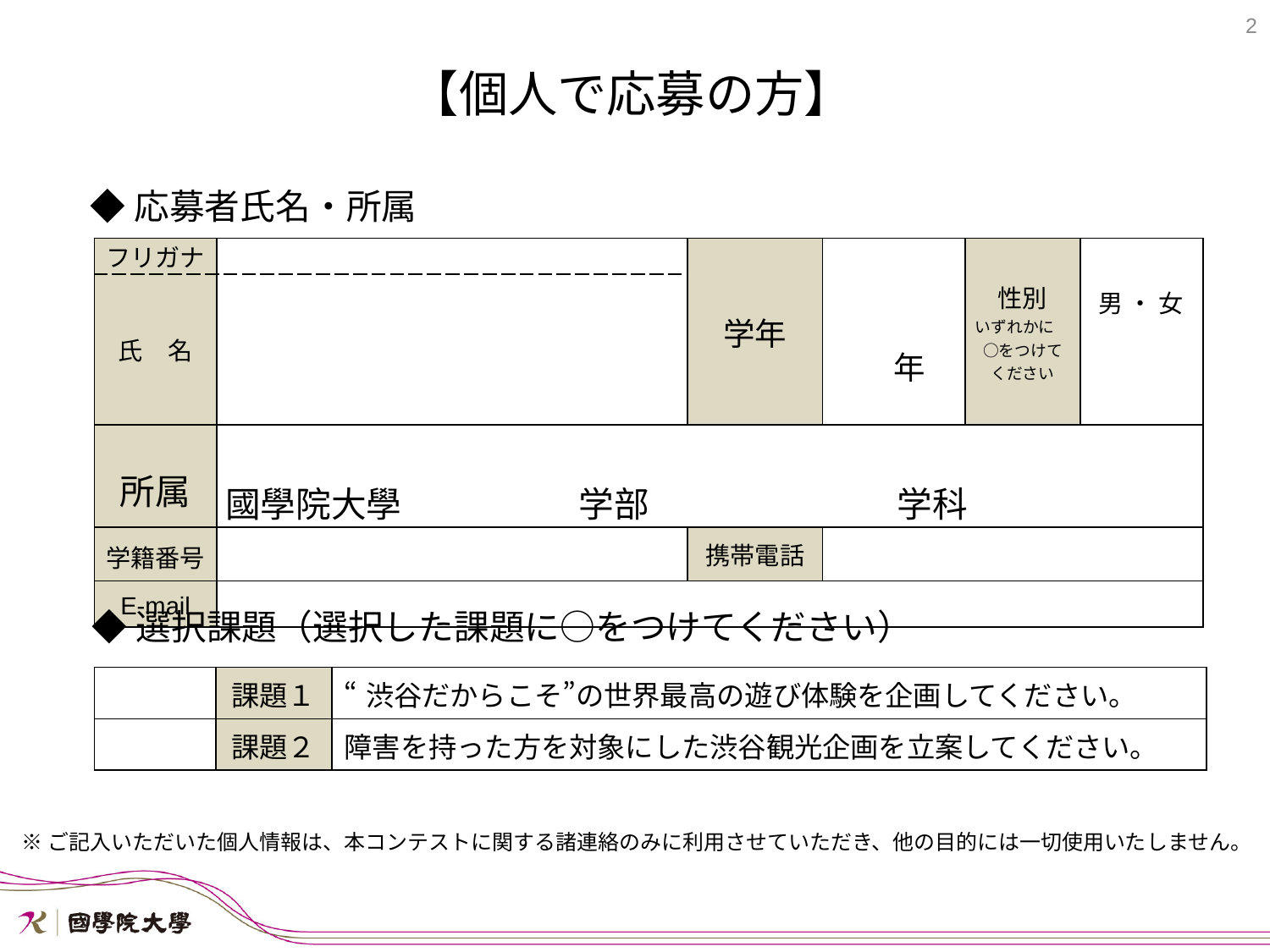

2
# 【個人で応募の方】
◆応募者氏名・所属
| フリガナ |  | 学年 | 年 | 性別 いずれかに　○をつけて ください | 男 ・ 女 |
| --- | --- | --- | --- | --- | --- |
| 氏　名 |  |  |  |  |  |
| 所属 | 國學院大學　　　　　学部　　　　　　　学科 |  |  |  |  |
| 学籍番号 |  | 携帯電話 |  |  |  |
| E-mail |  |  |  |  |  |
◆選択課題（選択した課題に○をつけてください）
|  | 課題１ | “渋谷だからこそ”の世界最高の遊び体験を企画してください。 |
| --- | --- | --- |
|  | 課題２ | 障害を持った方を対象にした渋谷観光企画を立案してください。 |
※ご記入いただいた個人情報は、本コンテストに関する諸連絡のみに利用させていただき、他の目的には一切使用いたしません。